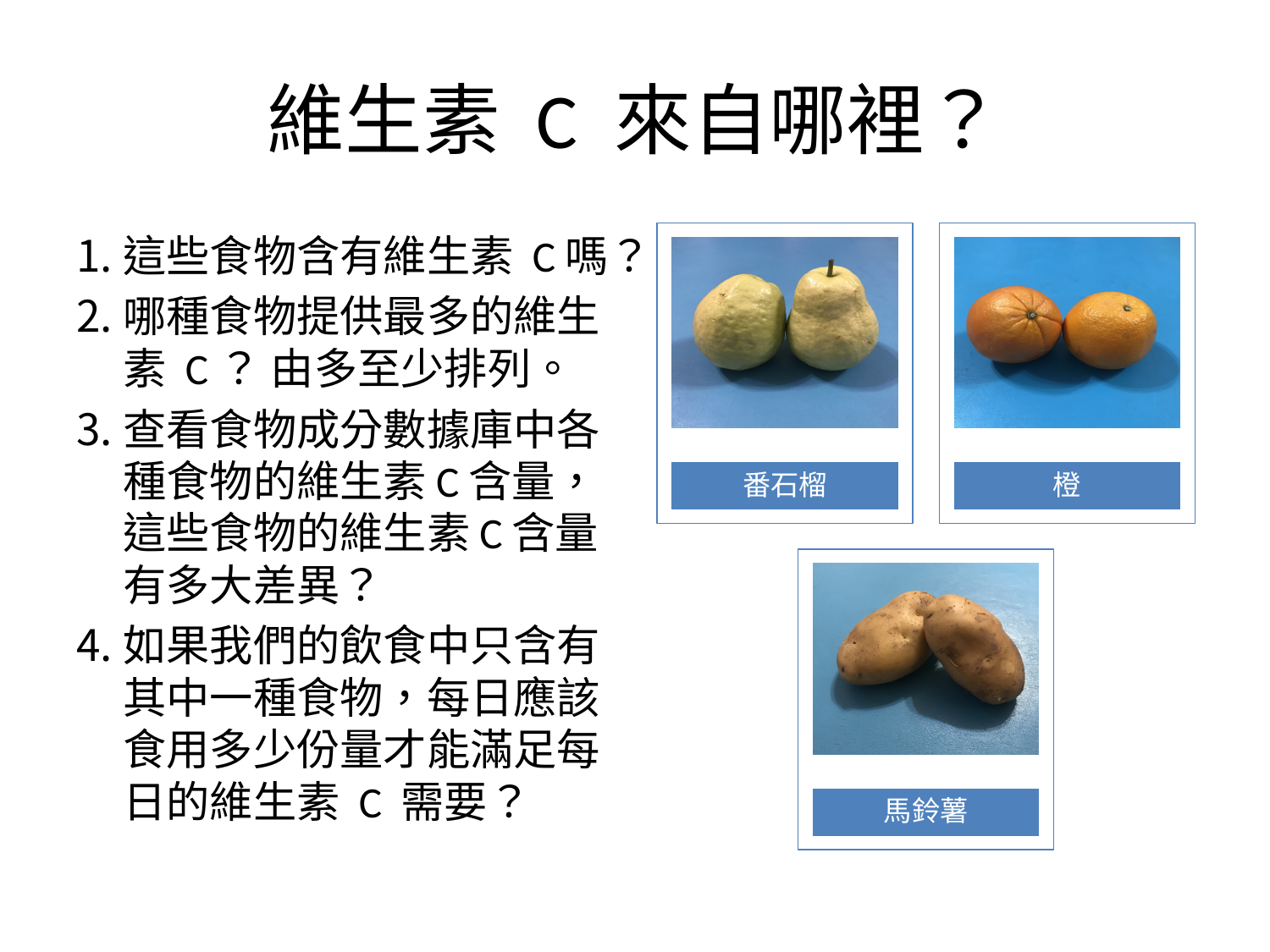

# 維生素 C 來自哪裡？
這些食物含有維生素 C嗎？
哪種食物提供最多的維生素 C？ 由多至少排列。
查看食物成分數據庫中各種食物的維生素C含量，這些食物的維生素C含量有多大差異？
如果我們的飲食中只含有其中一種食物，每日應該食用多少份量才能滿足每日的維生素 C 需要？
番石榴

橙

馬鈴薯